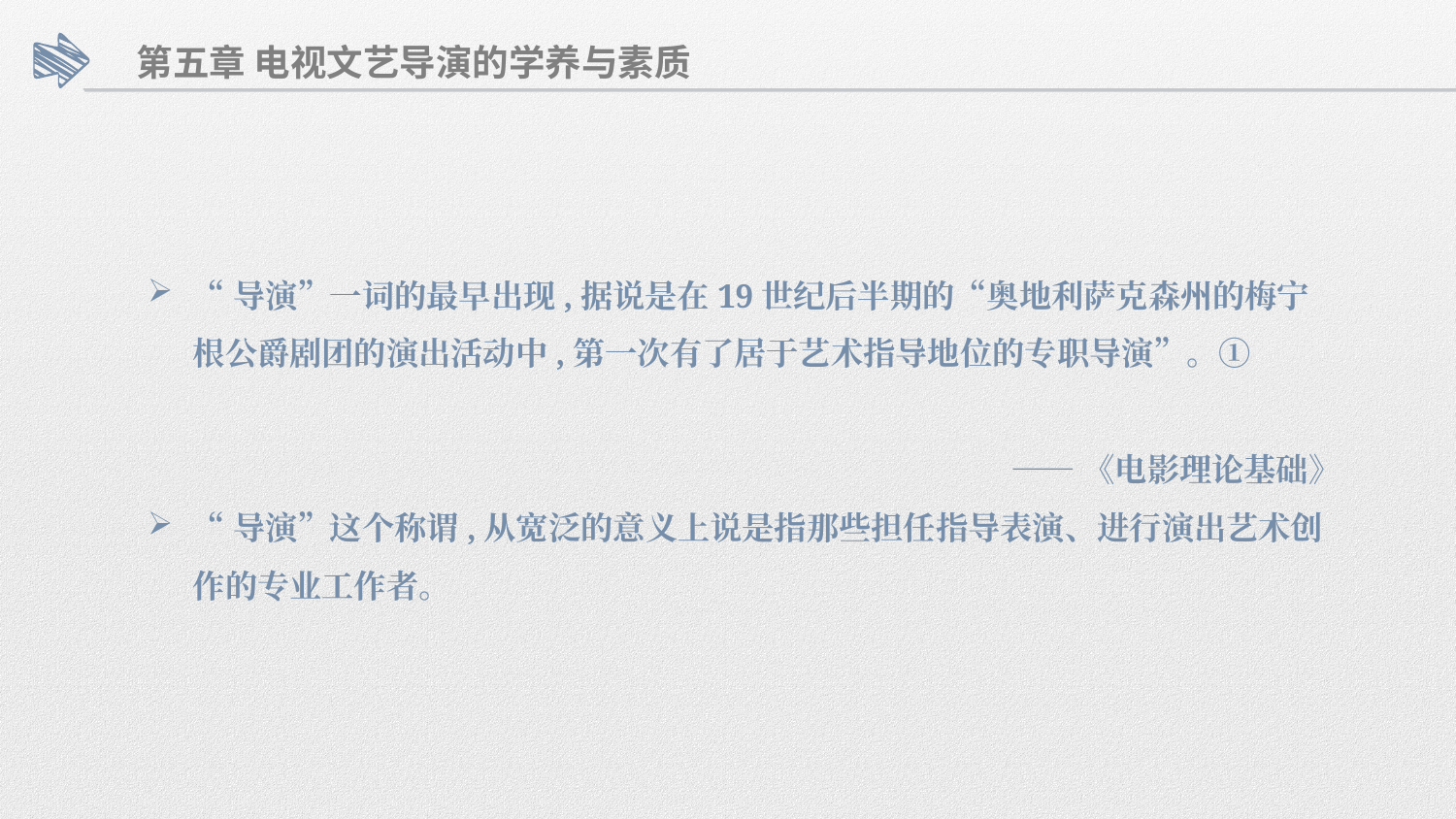

第五章 电视文艺导演的学养与素质
“导演”一词的最早出现,据说是在19世纪后半期的“奥地利萨克森州的梅宁根公爵剧团的演出活动中,第一次有了居于艺术指导地位的专职导演”。①

——《电影理论基础》
“导演”这个称谓,从宽泛的意义上说是指那些担任指导表演、进行演出艺术创作的专业工作者。